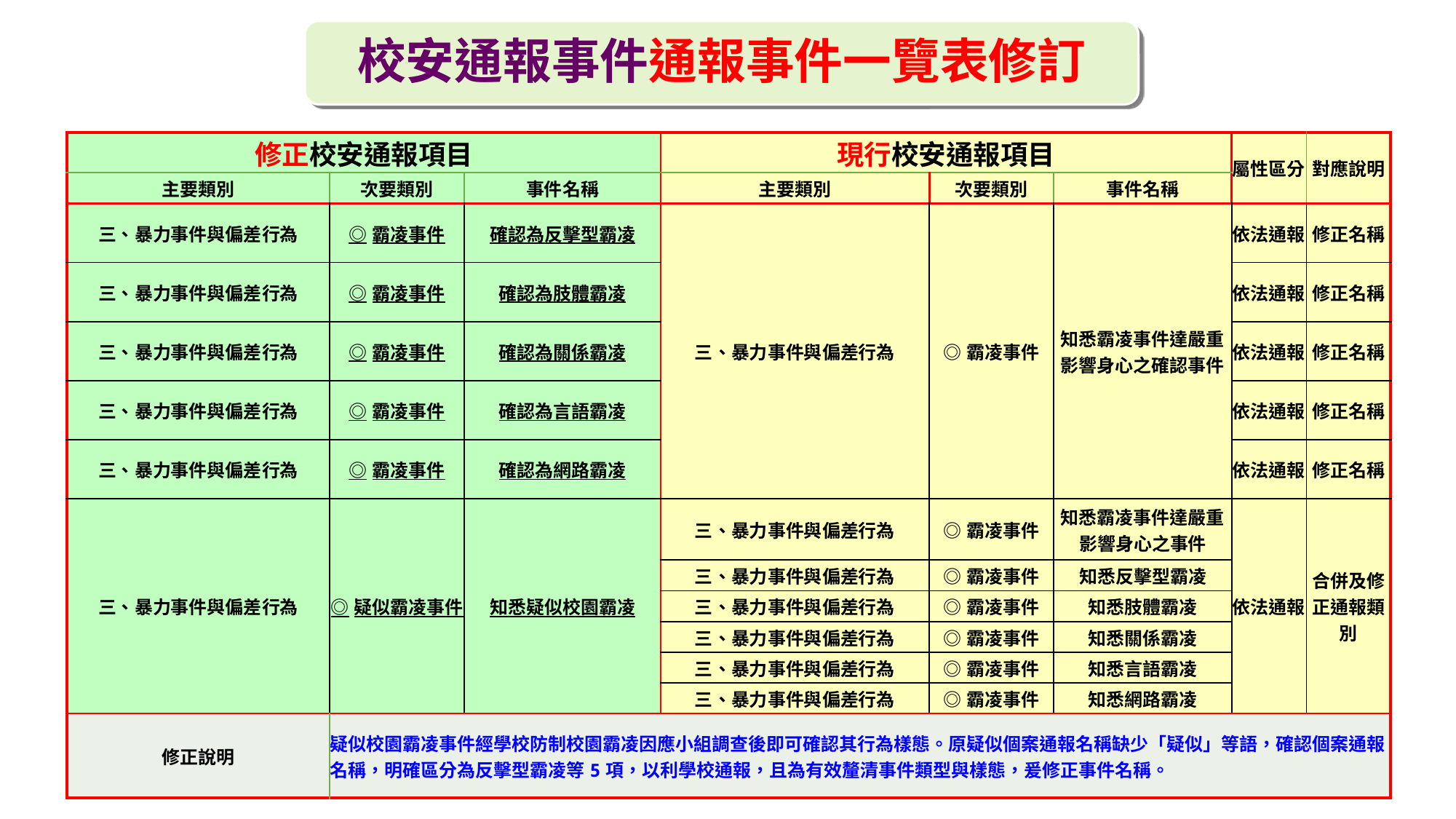

校安通報事件通報事件一覽表修訂

| 修正校安通報項目 |  |  | 現行校安通報項目 |  |  | 屬性區分 | 對應說明 |
| --- | --- | --- | --- | --- | --- | --- | --- |
| 主要類別 | 次要類別 | 事件名稱 | 主要類別 | 次要類別 | 事件名稱 |  |  |
| 三、暴力事件與偏差行為 | ◎霸凌事件 | 確認為反擊型霸凌 | 三、暴力事件與偏差行為 | ◎霸凌事件 | 知悉霸凌事件達嚴重影響身心之確認事件 | 依法通報 | 修正名稱 |
| 三、暴力事件與偏差行為 | ◎霸凌事件 | 確認為肢體霸凌 |  |  |  | 依法通報 | 修正名稱 |
| 三、暴力事件與偏差行為 | ◎霸凌事件 | 確認為關係霸凌 |  |  |  | 依法通報 | 修正名稱 |
| 三、暴力事件與偏差行為 | ◎霸凌事件 | 確認為言語霸凌 |  |  |  | 依法通報 | 修正名稱 |
| 三、暴力事件與偏差行為 | ◎霸凌事件 | 確認為網路霸凌 |  |  |  | 依法通報 | 修正名稱 |
| 三、暴力事件與偏差行為 | ◎疑似霸凌事件 | 知悉疑似校園霸凌 | 三、暴力事件與偏差行為 | ◎霸凌事件 | 知悉霸凌事件達嚴重影響身心之事件 | 依法通報 | 合併及修正通報類別 |
|  |  |  | 三、暴力事件與偏差行為 | ◎霸凌事件 | 知悉反擊型霸凌 |  |  |
|  |  |  | 三、暴力事件與偏差行為 | ◎霸凌事件 | 知悉肢體霸凌 |  |  |
|  |  |  | 三、暴力事件與偏差行為 | ◎霸凌事件 | 知悉關係霸凌 |  |  |
|  |  |  | 三、暴力事件與偏差行為 | ◎霸凌事件 | 知悉言語霸凌 |  |  |
|  |  |  | 三、暴力事件與偏差行為 | ◎霸凌事件 | 知悉網路霸凌 |  |  |
| 修正說明 | 疑似校園霸凌事件經學校防制校園霸凌因應小組調查後即可確認其行為樣態。原疑似個案通報名稱缺少「疑似」等語，確認個案通報名稱，明確區分為反擊型霸凌等5項，以利學校通報，且為有效釐清事件類型與樣態，爰修正事件名稱。 |  |  |  |  |  |  |